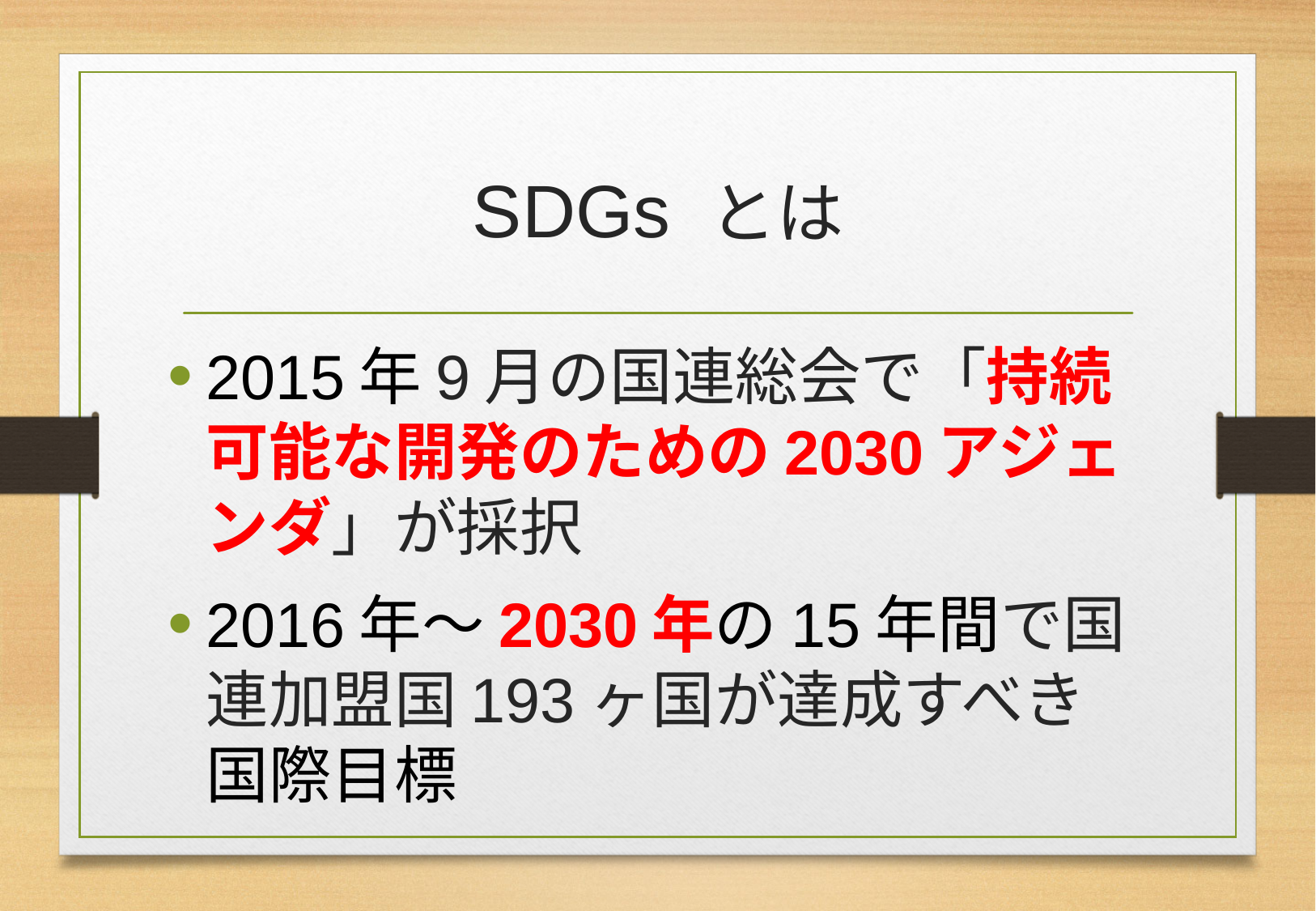

# SDGs とは
2015年9月の国連総会で「持続可能な開発のための2030アジェンダ」が採択
2016年～2030年の15年間で国連加盟国193ヶ国が達成すべき国際目標